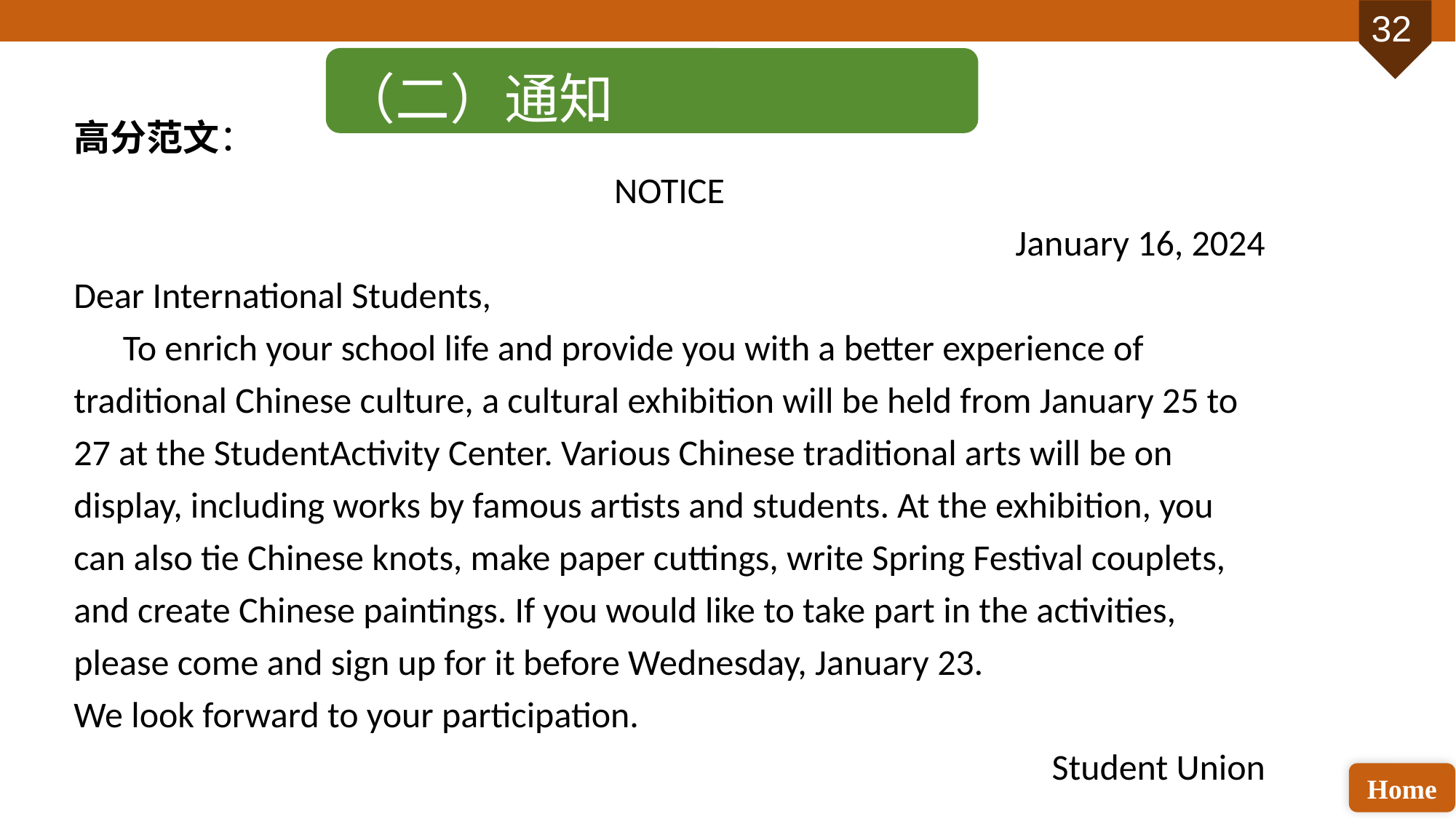

（二）通知
高分范文：
NOTICE
January 16, 2024
Dear International Students,
      To enrich your school life and provide you with a better experience of traditional Chinese culture, a cultural exhibition will be held from January 25 to 27 at the StudentActivity Center. Various Chinese traditional arts will be on display, including works by famous artists and students. At the exhibition, you can also tie Chinese knots, make paper cuttings, write Spring Festival couplets, and create Chinese paintings. If you would like to take part in the activities, please come and sign up for it before Wednesday, January 23.
We look forward to your participation.
Student Union